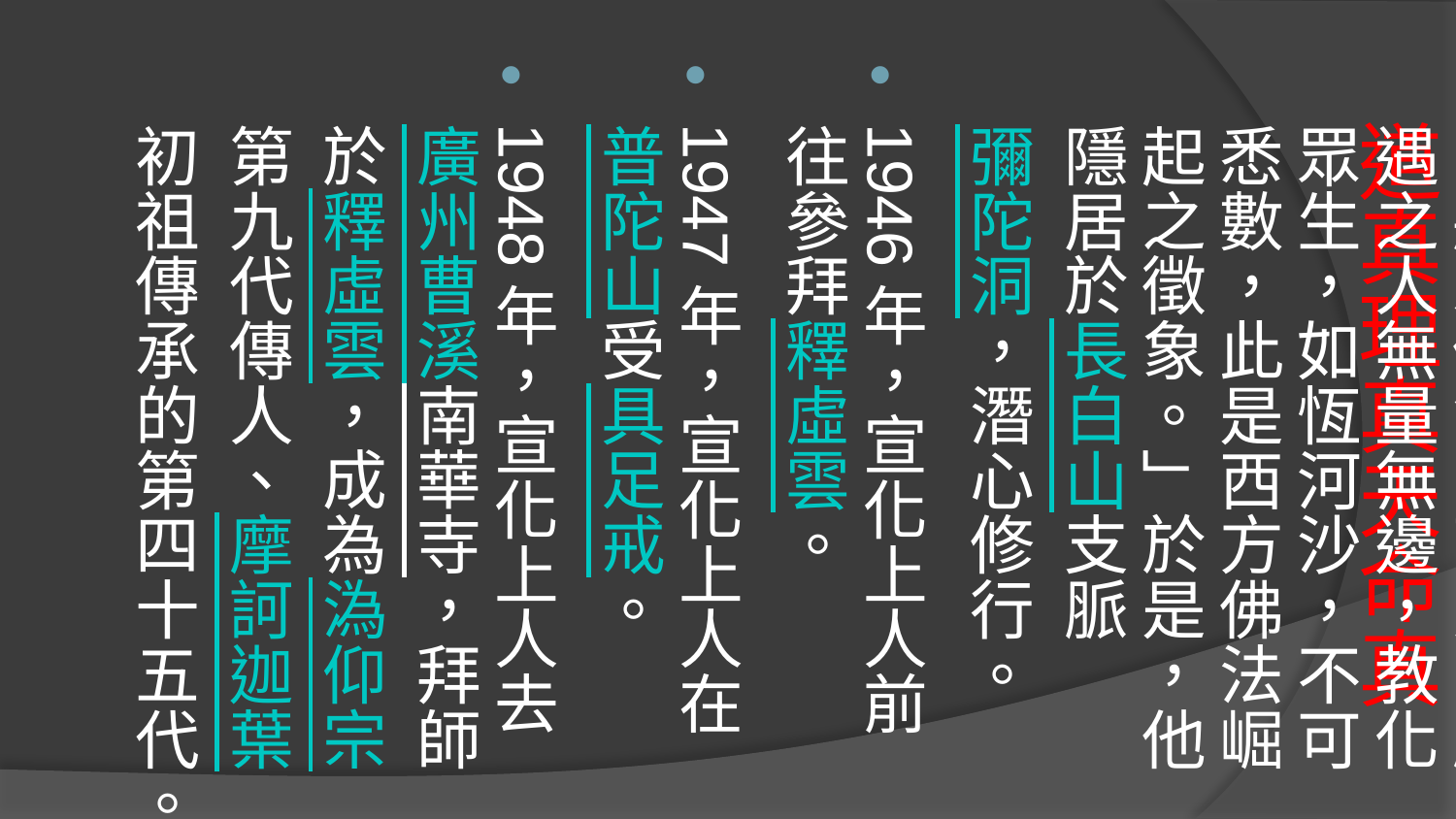

「將來你會到西方，所遇之人無量無邊，教化眾生，如恆河沙，不可悉數，此是西方佛法崛起之徵象。」於是，他隱居於長白山支脈彌陀洞，潛心修行。
1946年，宣化上人前往參拜釋虛雲。
1947年，宣化上人在普陀山受具足戒。
1948年，宣化上人去廣州曹溪南華寺，拜師於釋虛雲，成為溈仰宗第九代傳人、摩訶迦葉初祖傳承的第四十五代。

# 道真理真天命真